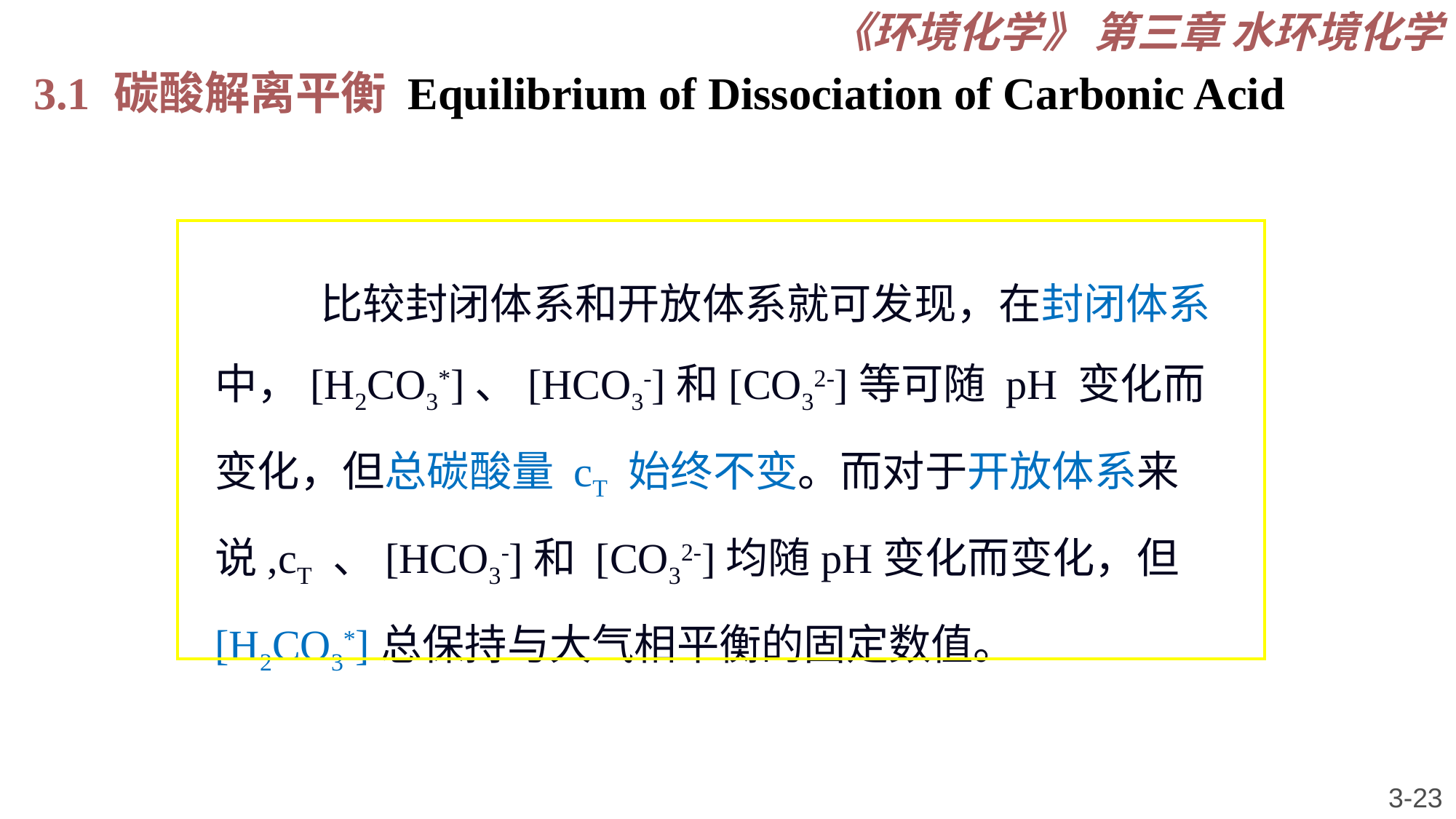

《环境化学》 第三章 水环境化学
3.1 碳酸解离平衡 Equilibrium of Dissociation of Carbonic Acid

 比较封闭体系和开放体系就可发现，在封闭体系中，[H2CO3*]、[HCO3-]和[CO32-]等可随 pH 变化而变化，但总碳酸量 cT 始终不变。而对于开放体系来说,cT 、[HCO3-]和 [CO32-]均随pH变化而变化，但[H2CO3*]总保持与大气相平衡的固定数值。
3-23